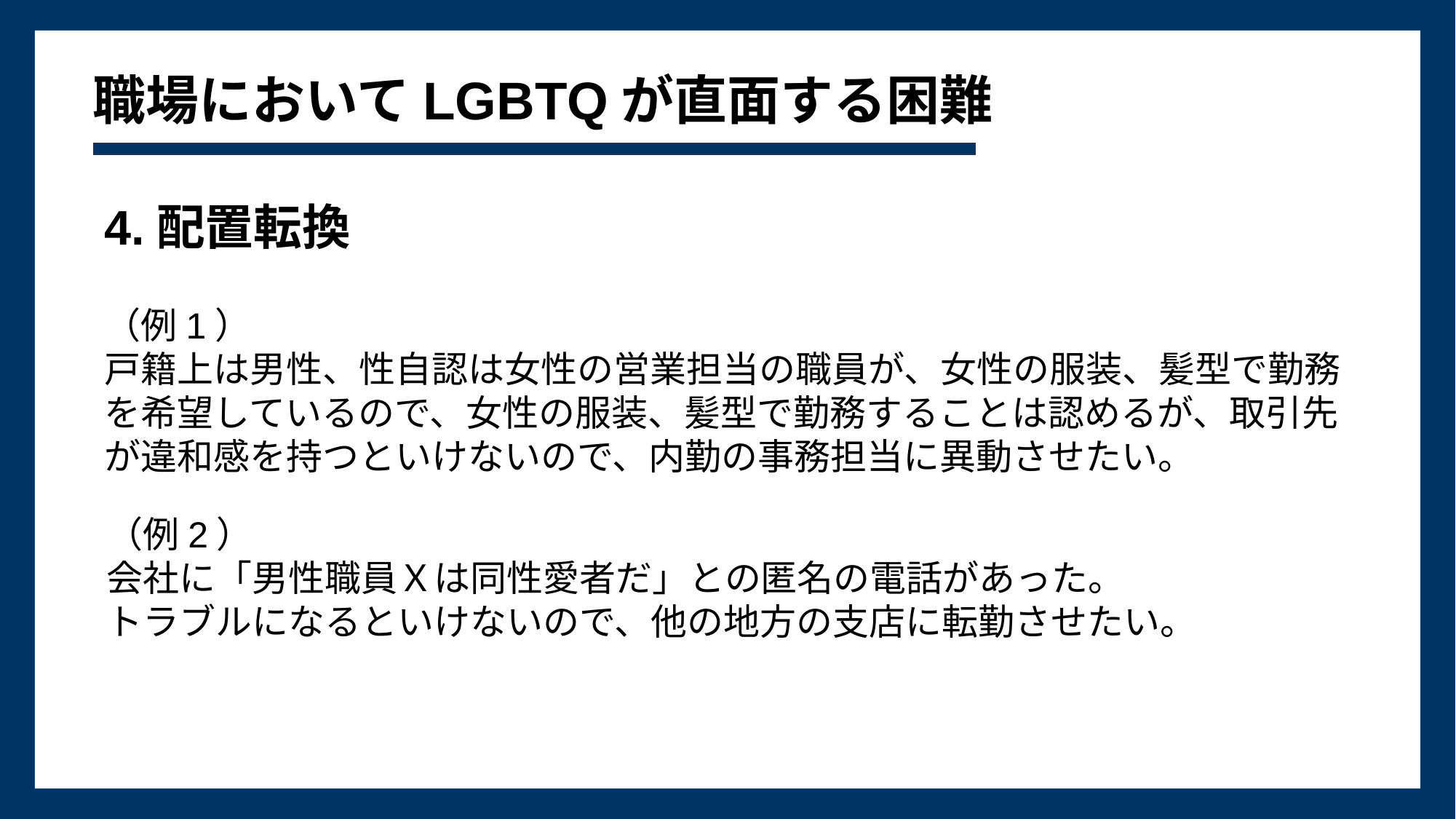

# 職場においてLGBTQが直面する困難

4.配置転換
（例1）
戸籍上は男性、性自認は女性の営業担当の職員が、女性の服装、髪型で勤務を希望しているので、女性の服装、髪型で勤務することは認めるが、取引先が違和感を持つといけないので、内勤の事務担当に異動させたい。
（例2）
会社に「男性職員Ｘは同性愛者だ」との匿名の電話があった。
トラブルになるといけないので、他の地方の支店に転勤させたい。